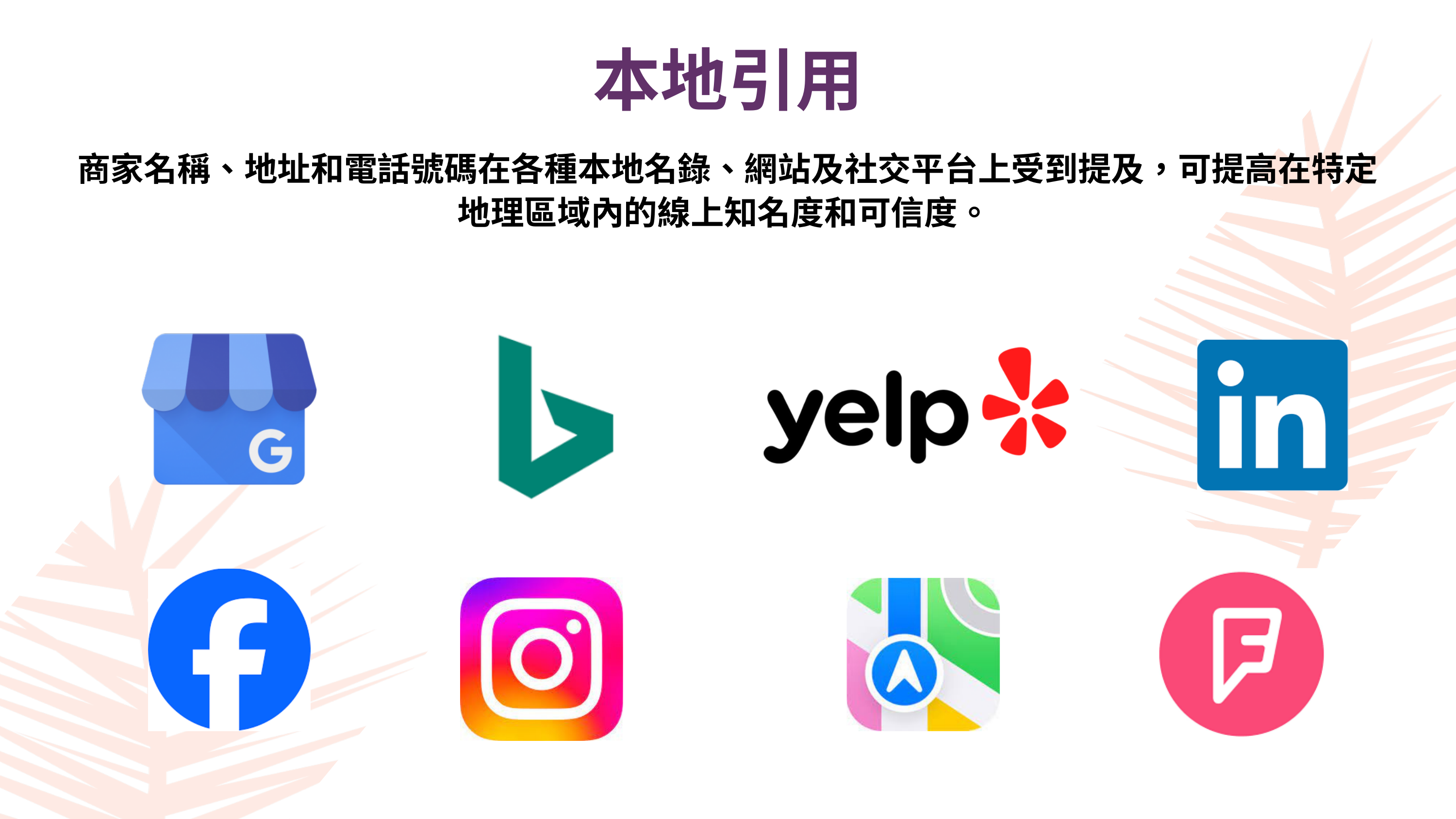

本地引用

商家名稱、地址和電話號碼在各種本地名錄、網站及社交平台上受到提及，可提高在特定地理區域內的線上知名度和可信度。